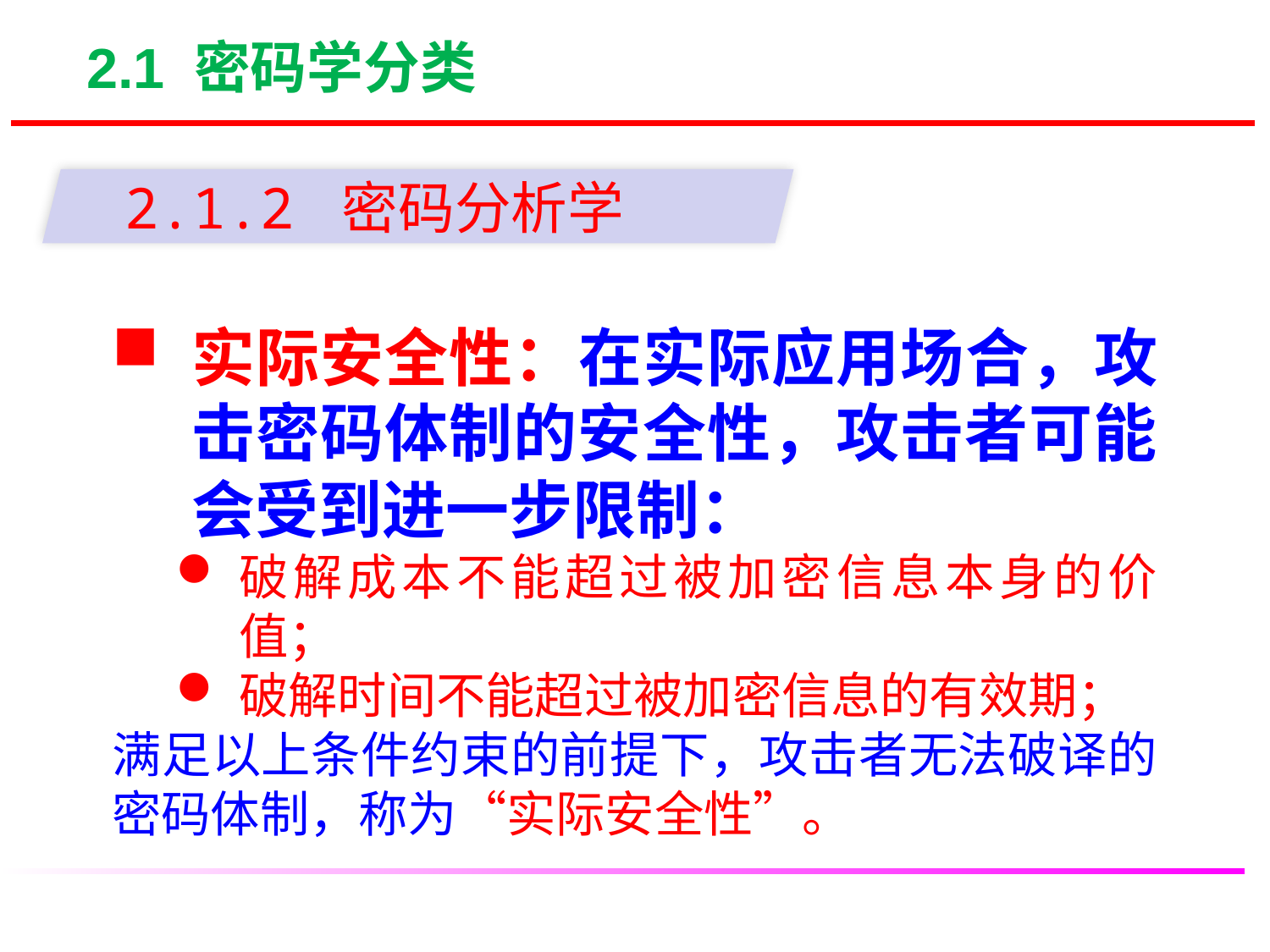

2.1 密码学分类
2.1.2 密码分析学
实际安全性：在实际应用场合，攻击密码体制的安全性，攻击者可能会受到进一步限制：
破解成本不能超过被加密信息本身的价值；
破解时间不能超过被加密信息的有效期；
满足以上条件约束的前提下，攻击者无法破译的密码体制，称为“实际安全性”。